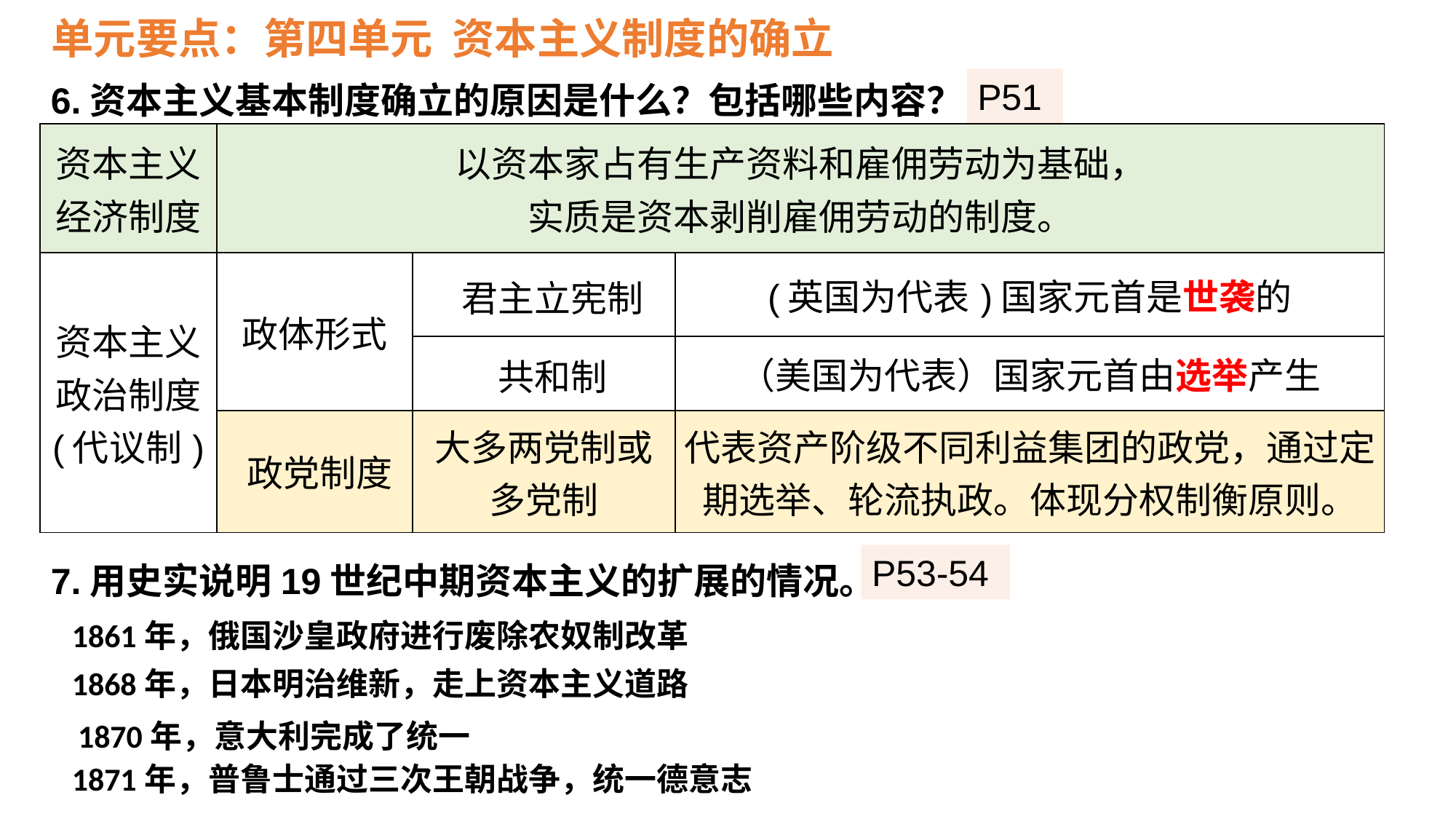

单元要点：第四单元  资本主义制度的确立
P51
6.资本主义基本制度确立的原因是什么？包括哪些内容？

7.用史实说明19世纪中期资本主义的扩展的情况。
| 资本主义 经济制度 | 以资本家占有生产资料和雇佣劳动为基础， 实质是资本剥削雇佣劳动的制度。 |  |  |
| --- | --- | --- | --- |
| 资本主义 政治制度 (代议制) | 政体形式 |  | (英国为代表)国家元首是世袭的 |
|  |  |  | （美国为代表）国家元首由选举产生 |
|  |  | 大多两党制或多党制 | 代表资产阶级不同利益集团的政党，通过定期选举、轮流执政。体现分权制衡原则。 |
君主立宪制
共和制
政党制度
P53-54
1861年，俄国沙皇政府进行废除农奴制改革
1868年，日本明治维新，走上资本主义道路
1870年，意大利完成了统一
1871年，普鲁士通过三次王朝战争，统一德意志